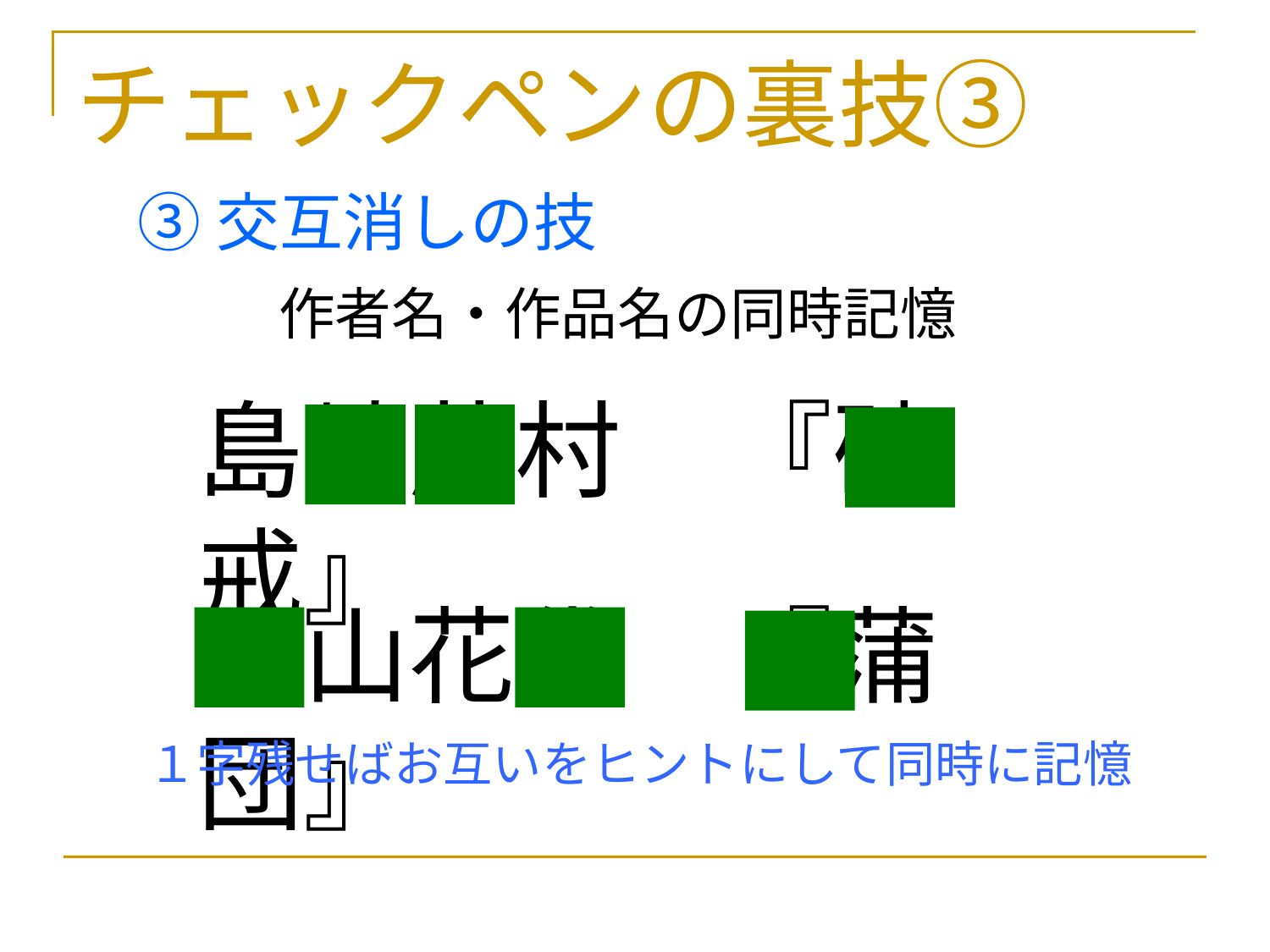

# チェックペンの裏技③
③交互消しの技

　　作者名・作品名の同時記憶

島崎藤村　『破戒』

田山花袋　『蒲団』

１字残せばお互いをヒントにして同時に記憶